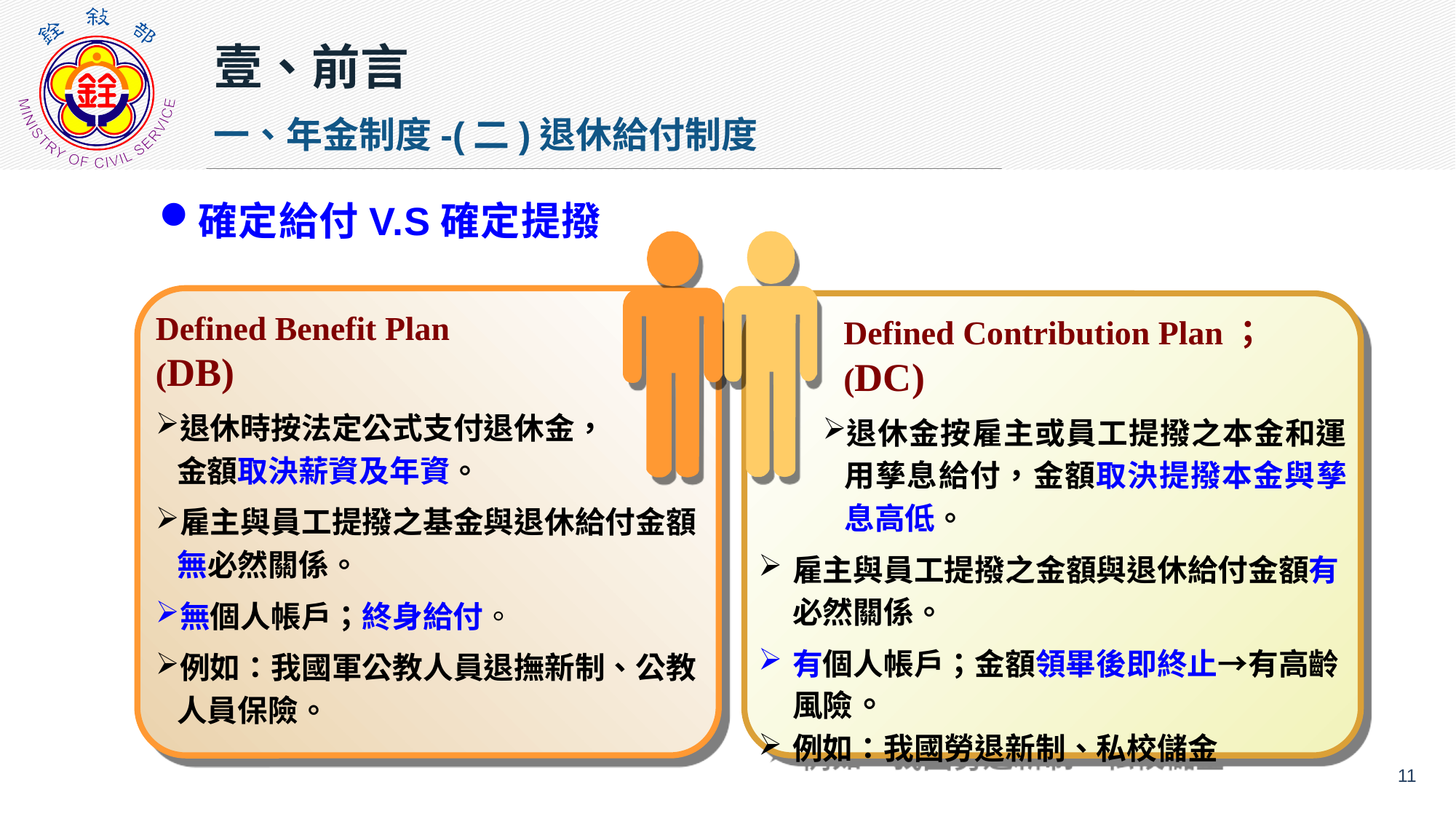

壹、前言
一、年金制度-(二)退休給付制度
確定給付V.S確定提撥

Defined Benefit Plan
(DB)
退休時按法定公式支付退休金，
金額取決薪資及年資。
雇主與員工提撥之基金與退休給付金額無必然關係。
無個人帳戶；終身給付。
例如：我國軍公教人員退撫新制、公教人員保險。
Defined Contribution Plan；(DC)
退休金按雇主或員工提撥之本金和運用孳息給付，金額取決提撥本金與孳息高低。
雇主與員工提撥之金額與退休給付金額有必然關係。
有個人帳戶；金額領畢後即終止→有高齡風險。
例如：我國勞退新制、私校儲金